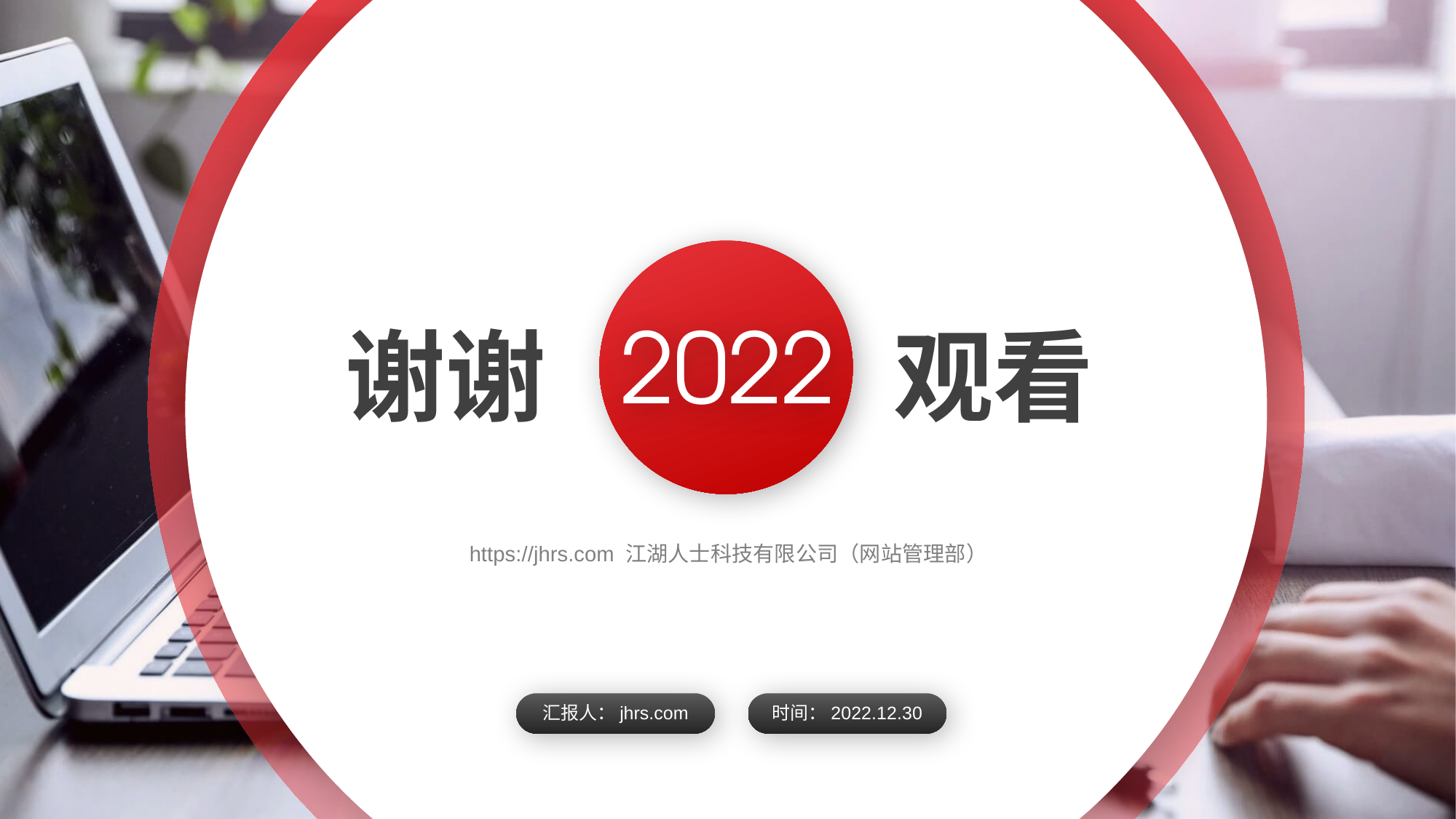

2022
谢谢
观看
https://jhrs.com 江湖人士科技有限公司（网站管理部）

汇报人：jhrs.com

时间：2022.12.30